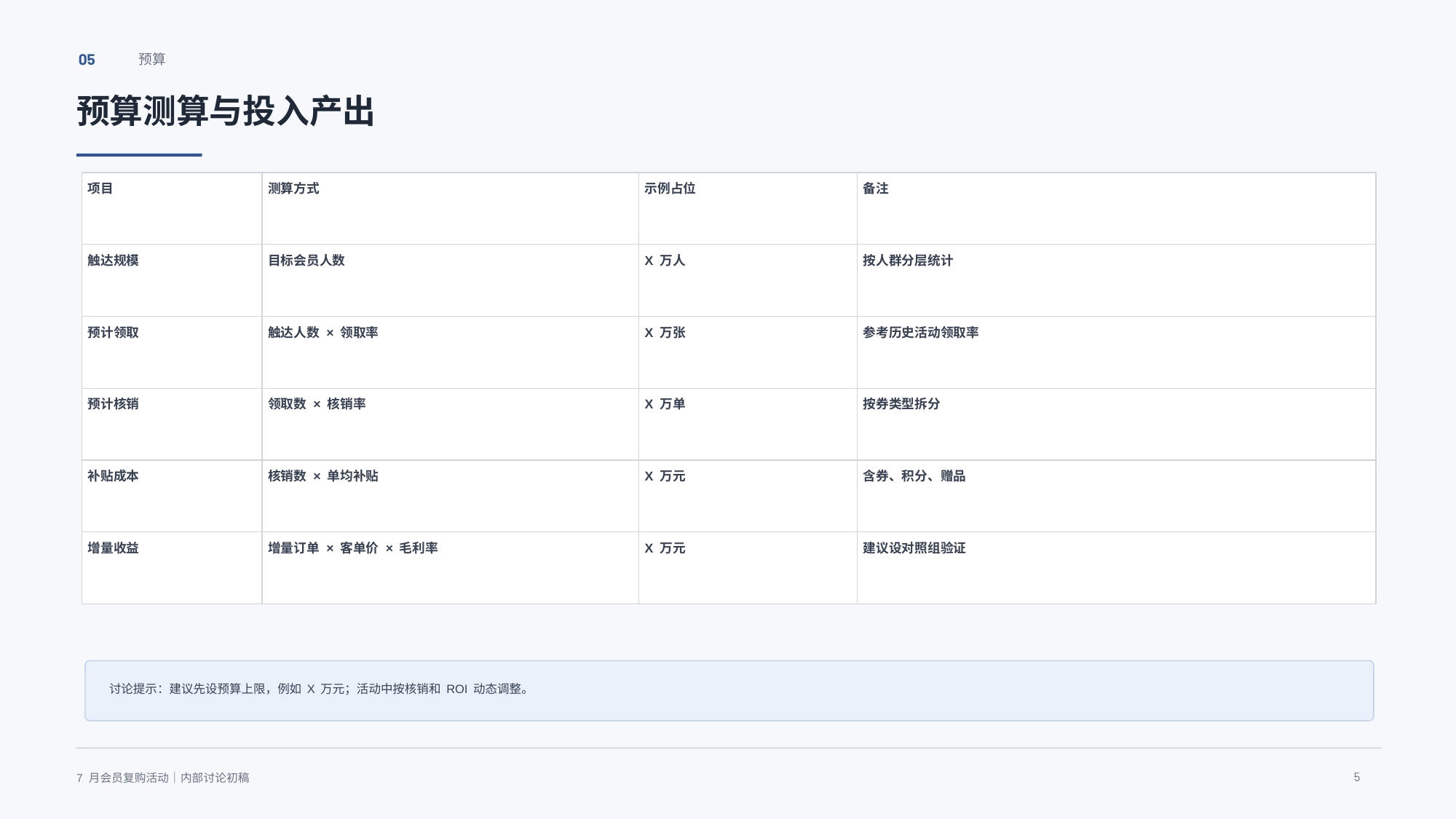

05
预算
预算测算与投入产出

| 项目 | 测算方式 | 示例占位 | 备注 |
| --- | --- | --- | --- |
| 触达规模 | 目标会员人数 | X 万人 | 按人群分层统计 |
| 预计领取 | 触达人数 × 领取率 | X 万张 | 参考历史活动领取率 |
| 预计核销 | 领取数 × 核销率 | X 万单 | 按券类型拆分 |
| 补贴成本 | 核销数 × 单均补贴 | X 万元 | 含券、积分、赠品 |
| 增量收益 | 增量订单 × 客单价 × 毛利率 | X 万元 | 建议设对照组验证 |

讨论提示：建议先设预算上限，例如 X 万元；活动中按核销和 ROI 动态调整。
5